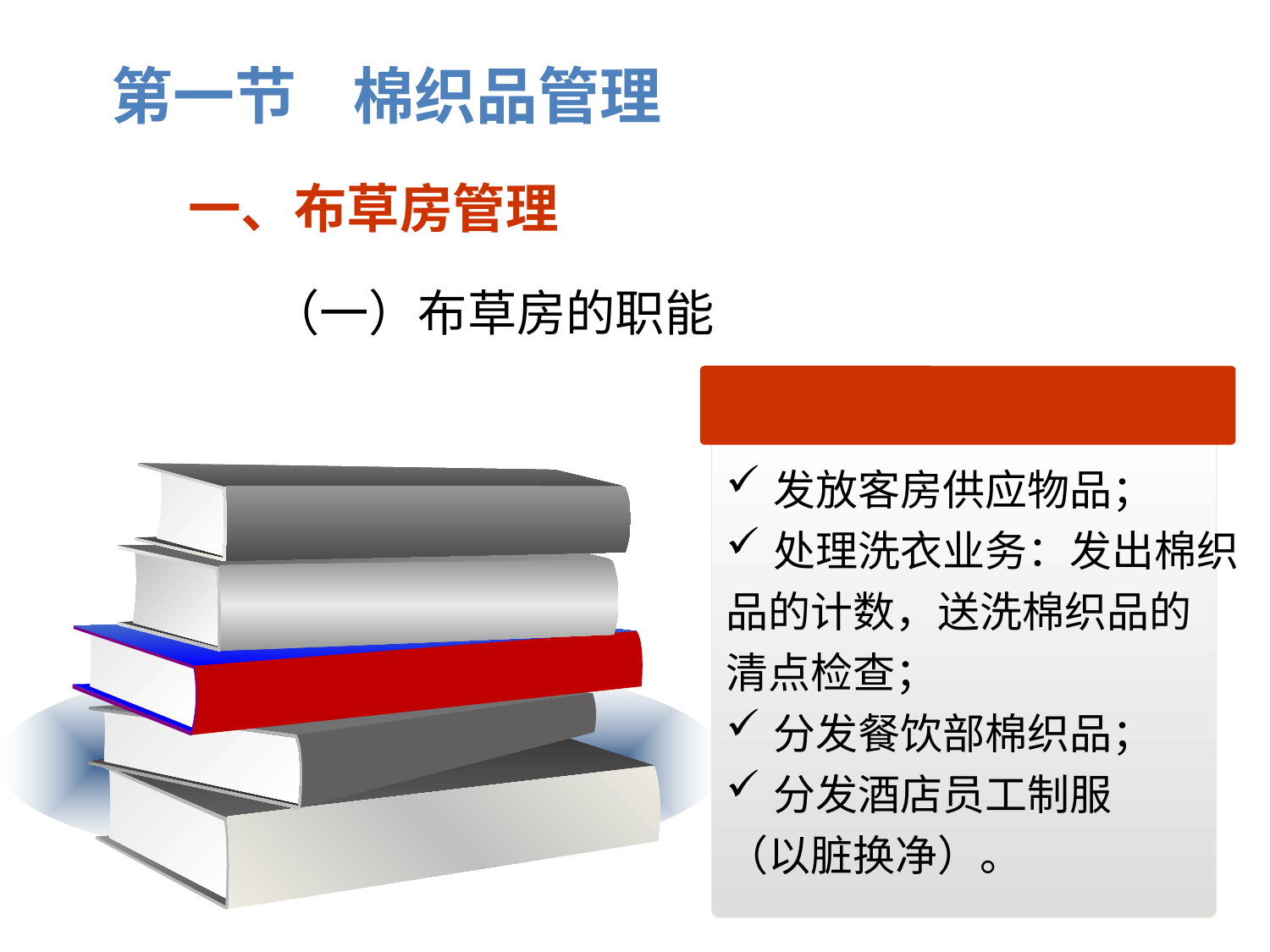

第一节    棉织品管理
一、布草房管理
（一）布草房的职能

发放客房供应物品；
处理洗衣业务：发出棉织
品的计数，送洗棉织品的
清点检查；
分发餐饮部棉织品；
分发酒店员工制服
（以脏换净）。